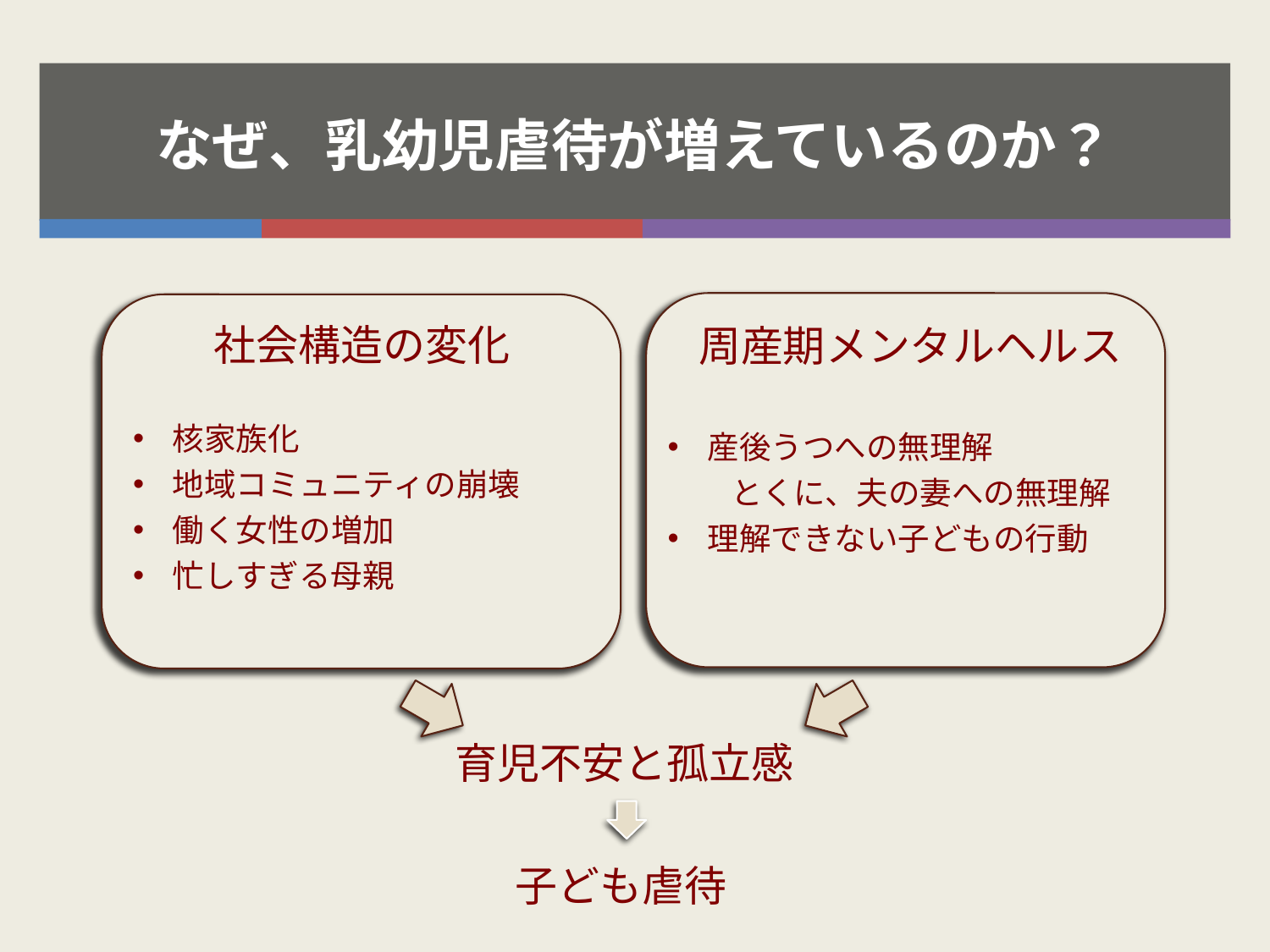

# なぜ、乳幼児虐待が増えているのか？

周産期メンタルヘルス
社会構造の変化
核家族化
地域コミュニティの崩壊
働く女性の増加
忙しすぎる母親
産後うつへの無理解
　　とくに、夫の妻への無理解
理解できない子どもの行動

育児不安と孤立感

子ども虐待